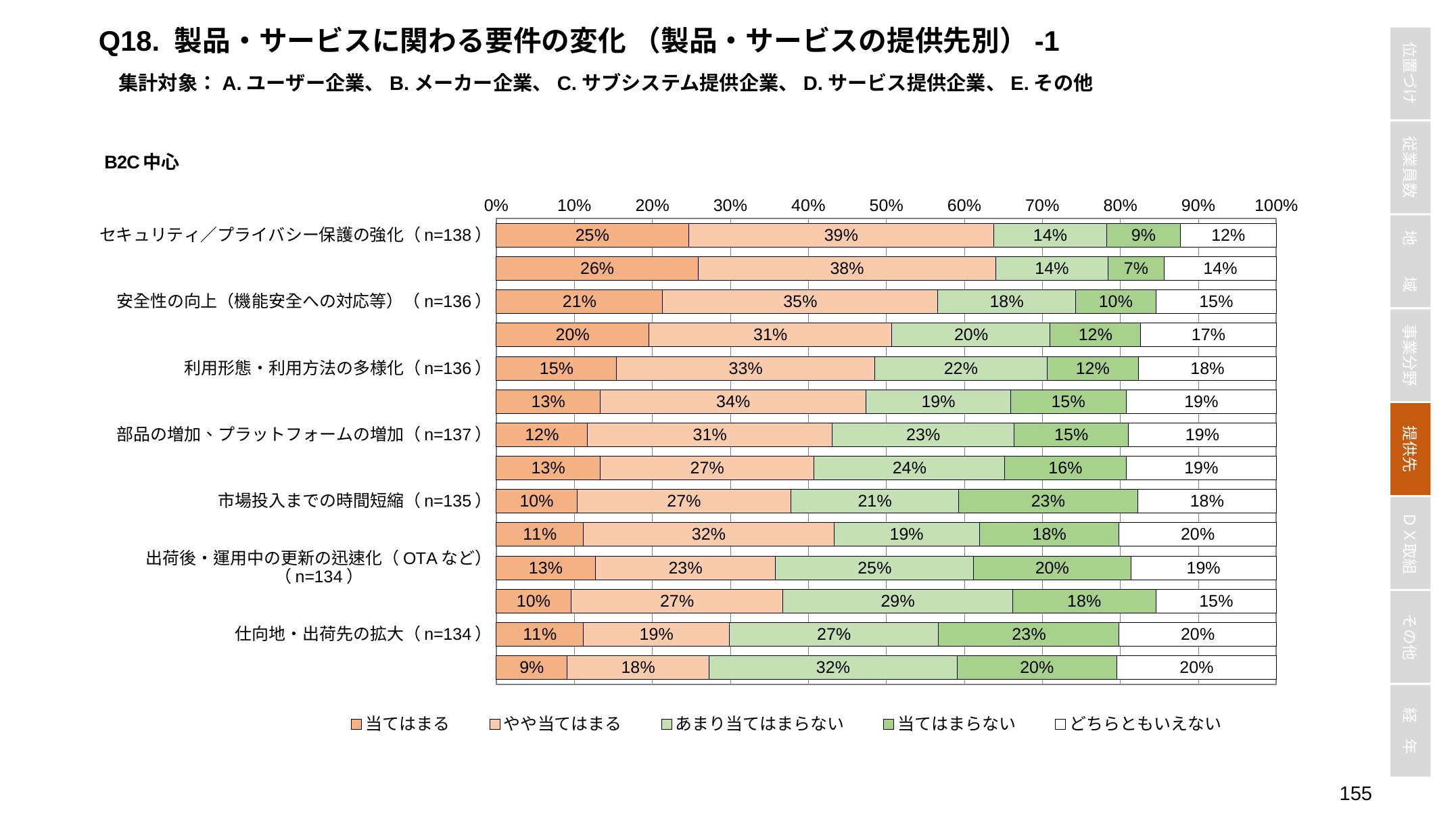

Q18. 製品・サービスに関わる要件の変化 （製品・サービスの提供先別）-1
集計対象：A.ユーザー企業、B.メーカー企業、C.サブシステム提供企業、D.サービス提供企業、E.その他

### Chart

| Category | 当てはまる | やや当てはまる | あまり当てはまらない | 当てはまらない | どちらともいえない |
|---|---|---|---|---|---|
| セキュリティ／プライバシー保護の強化（n=138） | 0.2463768115942029 | 0.391304347826087 | 0.14492753623188406 | 0.09420289855072464 | 0.12318840579710146 |
| 適用技術の複雑化・高度化（n=139） | 0.2589928057553957 | 0.381294964028777 | 0.14388489208633093 | 0.07194244604316546 | 0.14388489208633093 |
| 安全性の向上（機能安全への対応等）（n=136） | 0.21323529411764705 | 0.35294117647058826 | 0.17647058823529413 | 0.10294117647058823 | 0.15441176470588236 |
| 高速性／低遅延性の強化（n=138） | 0.1956521739130435 | 0.3115942028985507 | 0.2028985507246377 | 0.11594202898550725 | 0.17391304347826086 |
| 利用形態・利用方法の多様化（n=136） | 0.15441176470588236 | 0.33088235294117646 | 0.22058823529411764 | 0.11764705882352941 | 0.17647058823529413 |
| つながる対象の増加（n=135） | 0.13333333333333333 | 0.34074074074074073 | 0.18518518518518517 | 0.14814814814814814 | 0.1925925925925926 |
| 部品の増加、プラットフォームの増加（n=137） | 0.11678832116788321 | 0.31386861313868614 | 0.23357664233576642 | 0.145985401459854 | 0.1897810218978102 |
| 運用時データの収集・活用拡大（n=135） | 0.13333333333333333 | 0.2740740740740741 | 0.24444444444444444 | 0.15555555555555556 | 0.1925925925925926 |
| 市場投入までの時間短縮（n=135） | 0.1037037037037037 | 0.2740740740740741 | 0.21481481481481482 | 0.22962962962962963 | 0.17777777777777778 |
| 対応すべき規格等の増加（n=134） | 0.11194029850746269 | 0.3208955223880597 | 0.1865671641791045 | 0.1791044776119403 | 0.20149253731343283 |
| 出荷後・運用中の更新の迅速化（OTAなど）（n=134） | 0.12686567164179105 | 0.23134328358208955 | 0.2537313432835821 | 0.20149253731343283 | 0.1865671641791045 |
| 開発・製造データの企業間共有への対応・強化（n=136） | 0.09558823529411764 | 0.27205882352941174 | 0.29411764705882354 | 0.18382352941176472 | 0.15441176470588236 |
| 仕向地・出荷先の拡大（n=134） | 0.11194029850746269 | 0.1865671641791045 | 0.26865671641791045 | 0.23134328358208955 | 0.20149253731343283 |
| システムオブシステムズへの対応・強化（n=132） | 0.09090909090909091 | 0.18181818181818182 | 0.3181818181818182 | 0.20454545454545456 | 0.20454545454545456 |
155